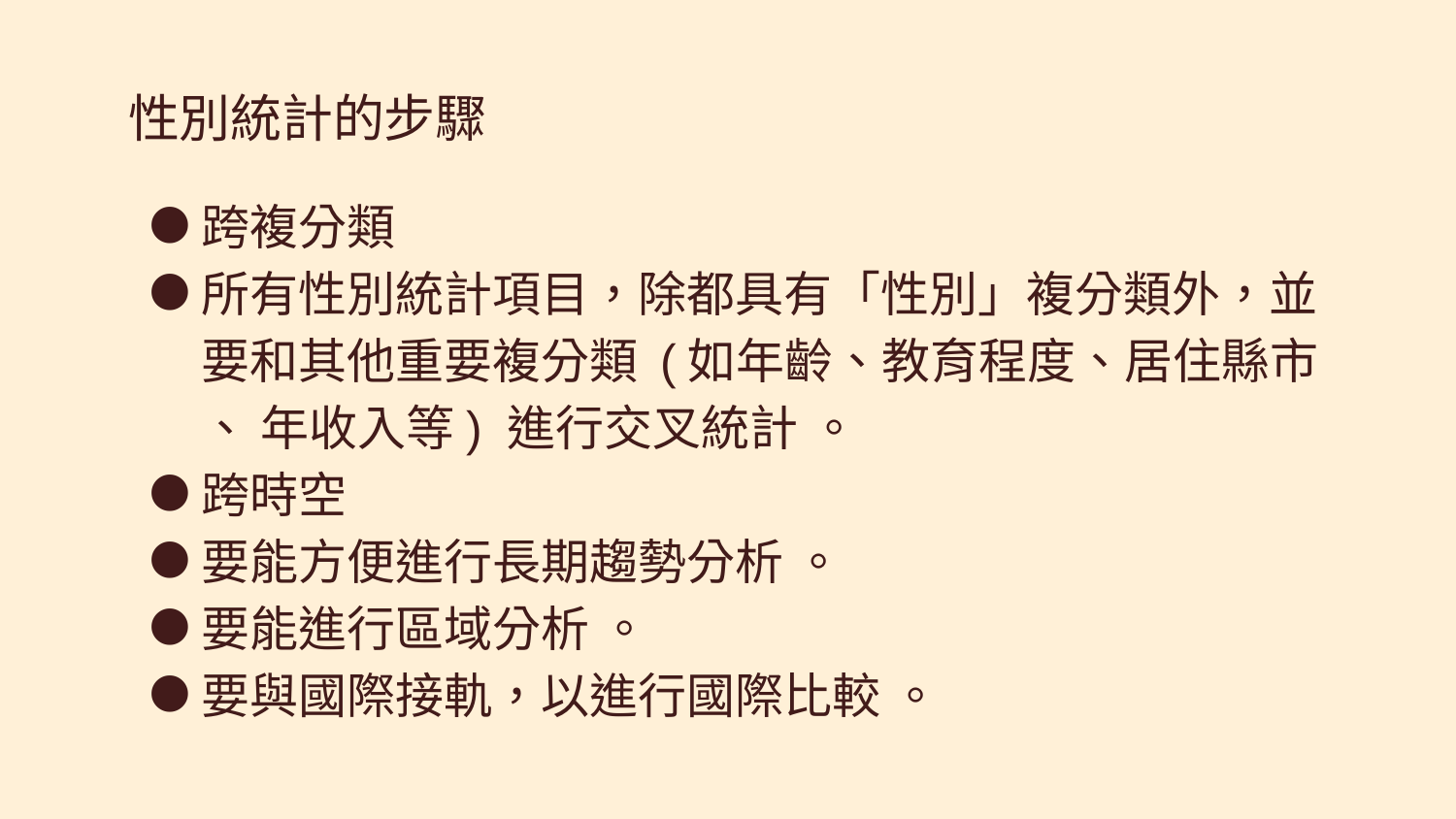

# 性別統計的步驟
跨複分類
所有性別統計項目，除都具有「性別」複分類外，並 要和其他重要複分類 (如年齡、教育程度、居住縣市 、 年收入等) 進行交叉統計 。
跨時空
要能方便進行長期趨勢分析 。
要能進行區域分析 。
要與國際接軌，以進行國際比較 。